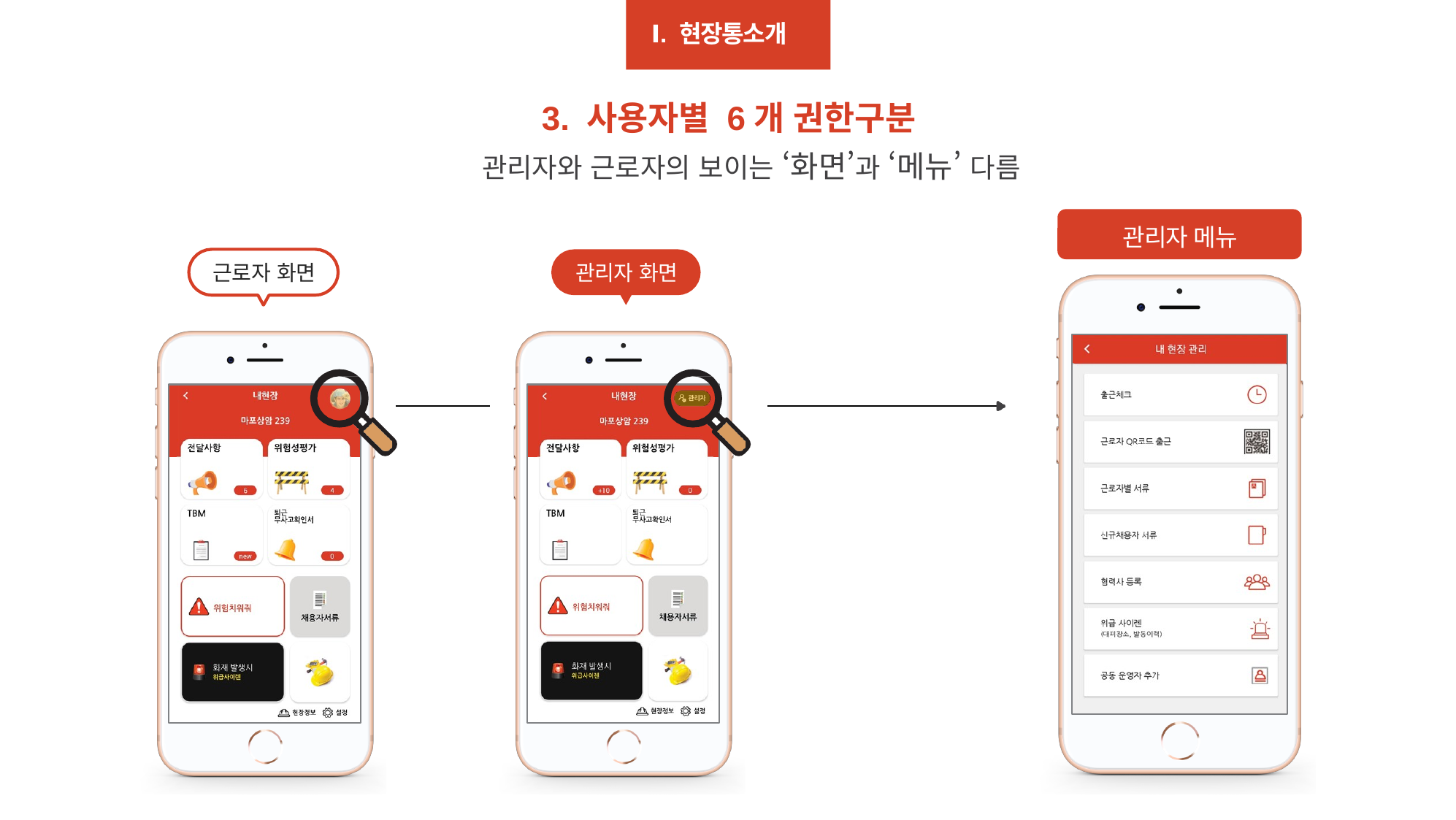

Ⅰ. 현장통소개
# 3. 사용자별 6개 권한구분
관리자와 근로자의 보이는 ‘화면’과 ‘메뉴’ 다름

관리자 메뉴

근로자 화면
관리자 화면